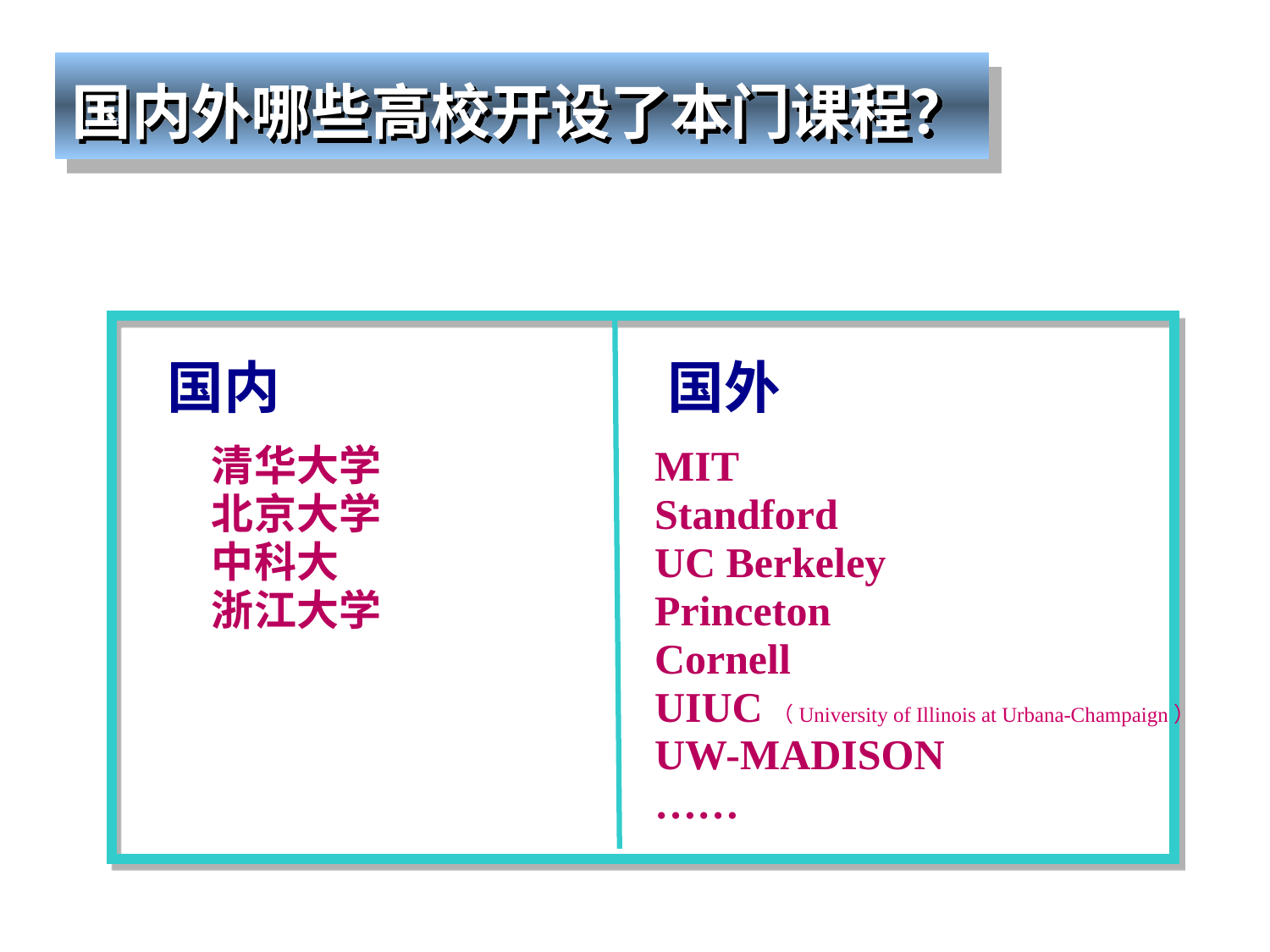

国内外哪些高校开设了本门课程？

清华大学
北京大学
中科大
浙江大学

国内
国外
MIT
Standford
UC Berkeley
Princeton
Cornell
UIUC（University of Illinois at Urbana-Champaign）
UW-MADISON
……